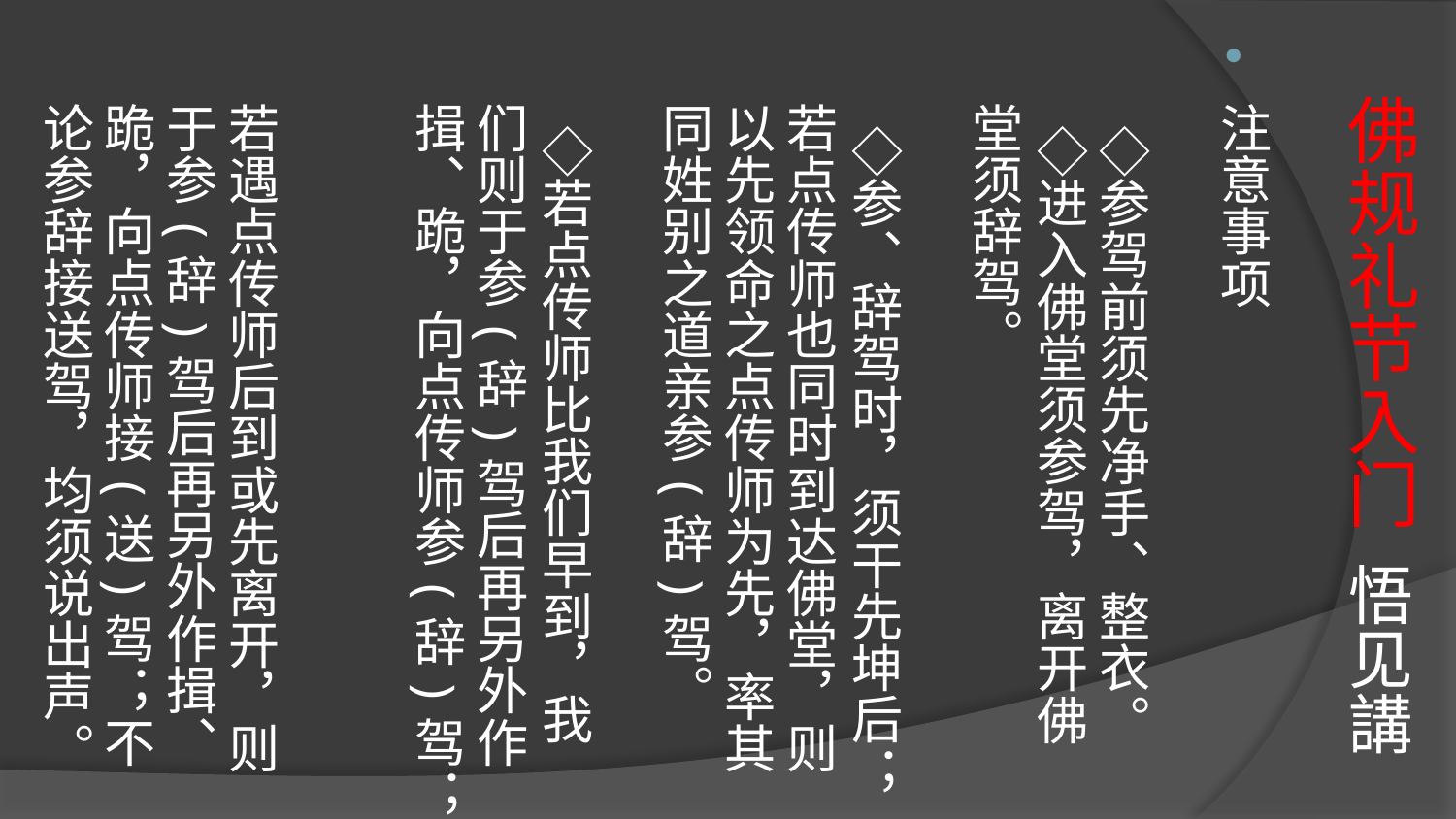

# 佛规礼节入门  悟见講
注意事项
  ◇参驾前须先净手、整衣。
  ◇进入佛堂须参驾，离开佛堂须辞驾。
  ◇参、辞驾时，须干先坤后；若点传师也同时到达佛堂，则以先领命之点传师为先，率其同姓别之道亲参(辞)驾。
  ◇若点传师比我们早到，我们则于参(辞)驾后再另外作揖、跪，向点传师参(辞)驾；
若遇点传师后到或先离开，则于参(辞)驾后再另外作揖、跪，向点传师接(送)驾；不论参辞接送驾，均须说出声。